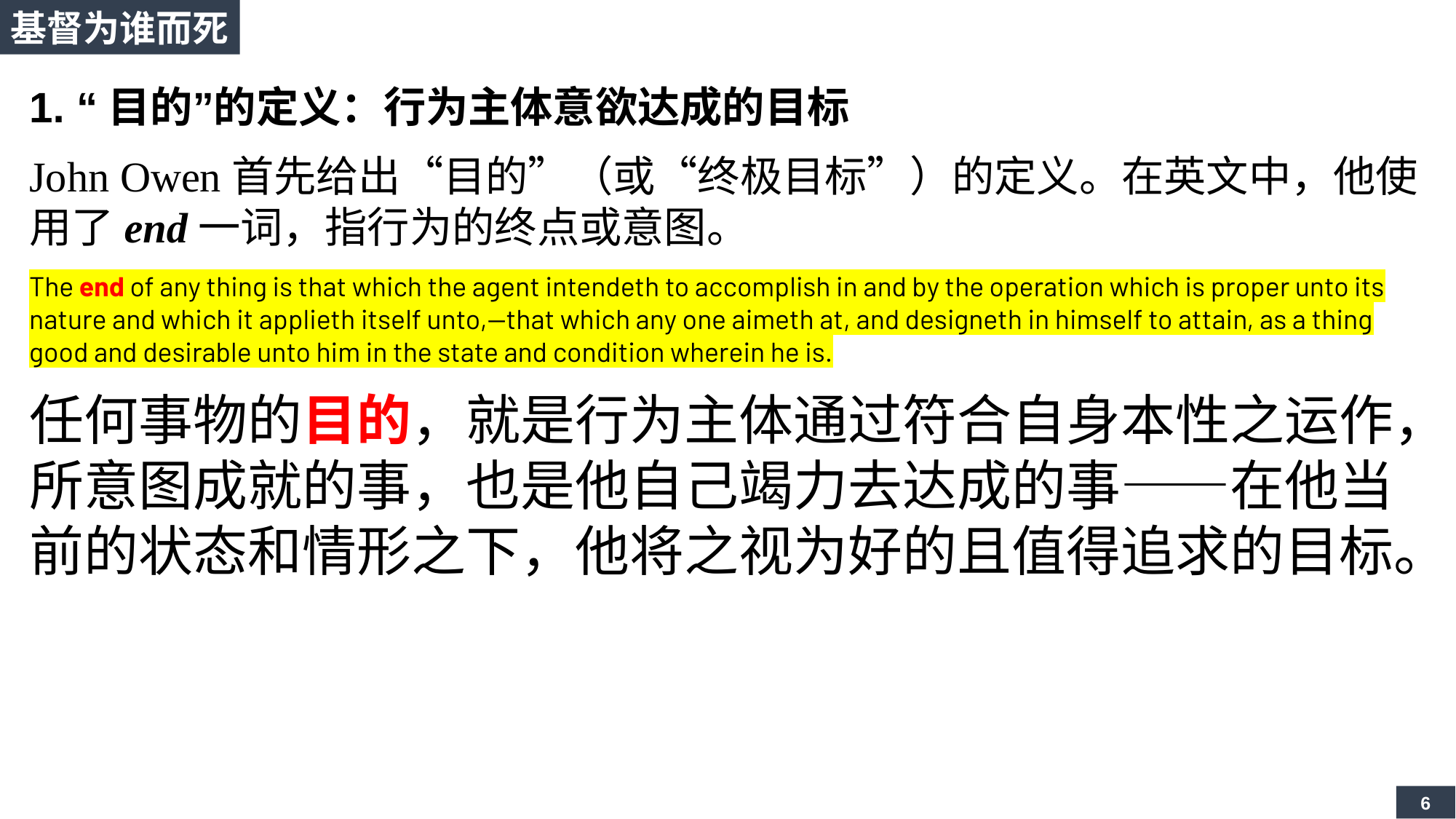

基督为谁而死
1. “目的”的定义：行为主体意欲达成的目标
John Owen首先给出“目的”（或“终极目标”）的定义。在英文中，他使用了end一词，指行为的终点或意图。
The end of any thing is that which the agent intendeth to accomplish in and by the operation which is proper unto its nature and which it applieth itself unto,—that which any one aimeth at, and designeth in himself to attain, as a thing good and desirable unto him in the state and condition wherein he is.
任何事物的目的，就是行为主体通过符合自身本性之运作，所意图成就的事，也是他自己竭力去达成的事——在他当前的状态和情形之下，他将之视为好的且值得追求的目标。
6